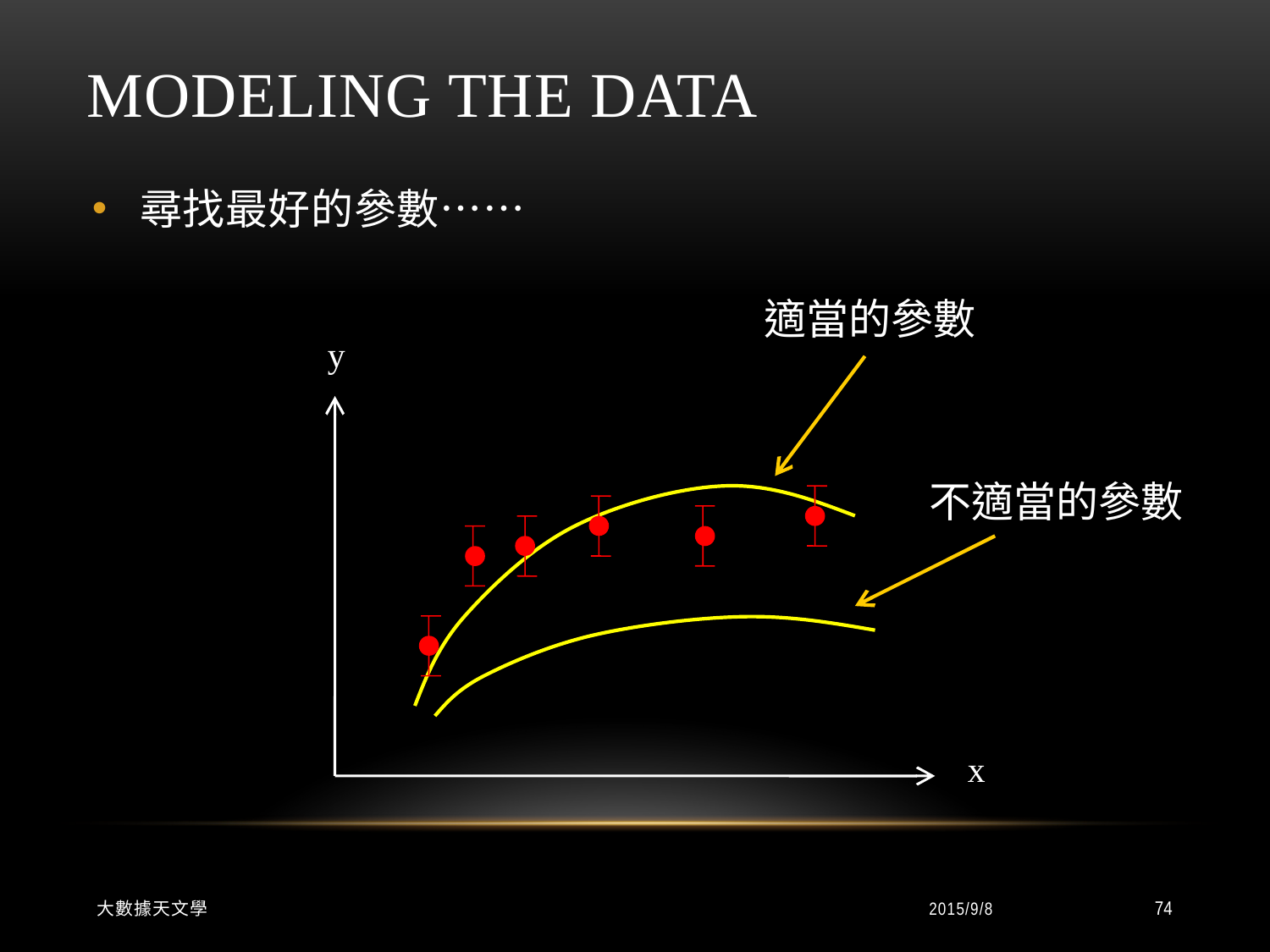

# Modeling the Data
尋找最好的參數……
 適當的參數
y

不適當的參數

x

大數據天文學
2015/9/8
74